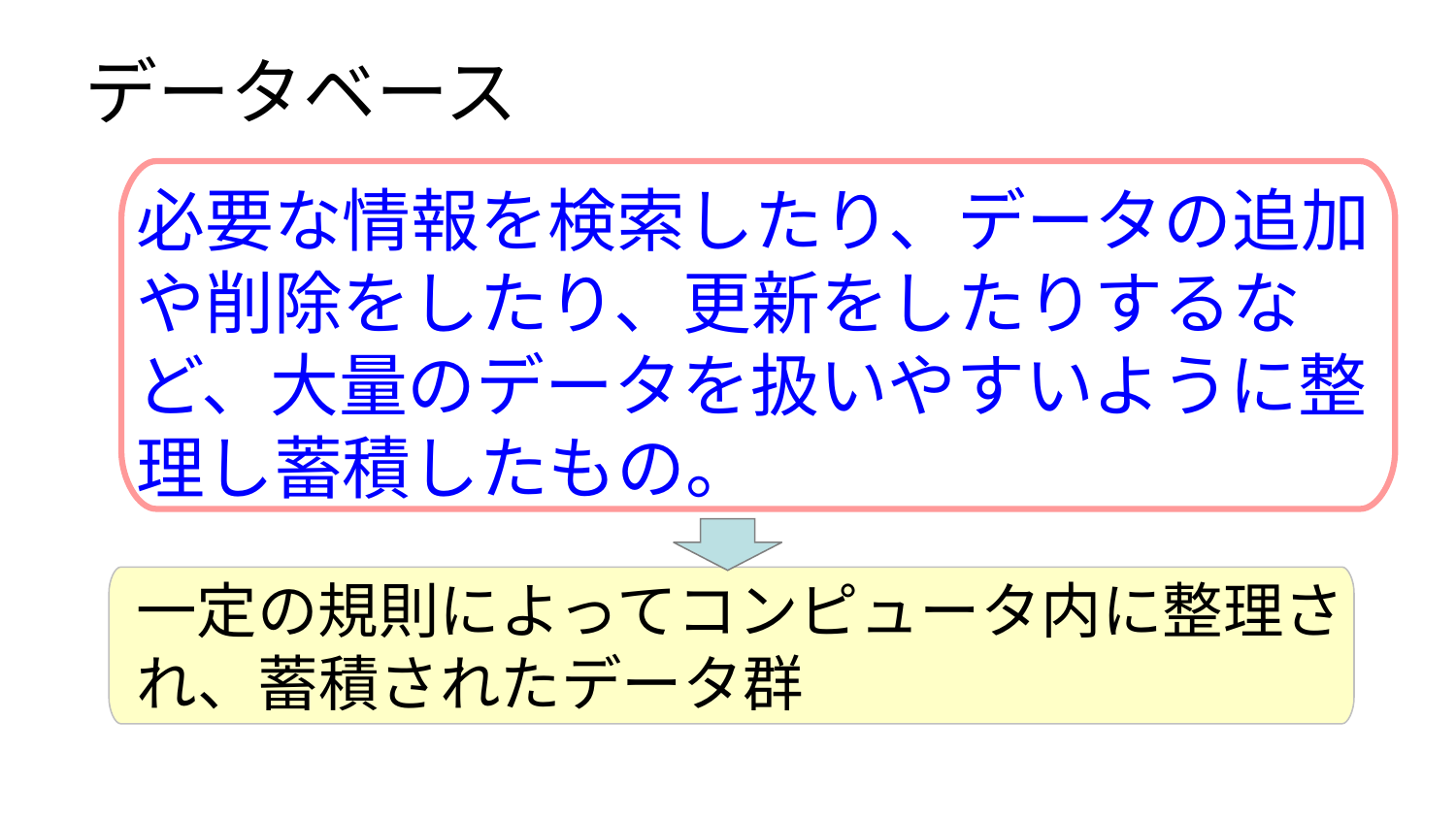

データベース

必要な情報を検索したり、データの追加や削除をしたり、更新をしたりするなど、大量のデータを扱いやすいように整理し蓄積したもの。

一定の規則によってコンピュータ内に整理され、蓄積されたデータ群